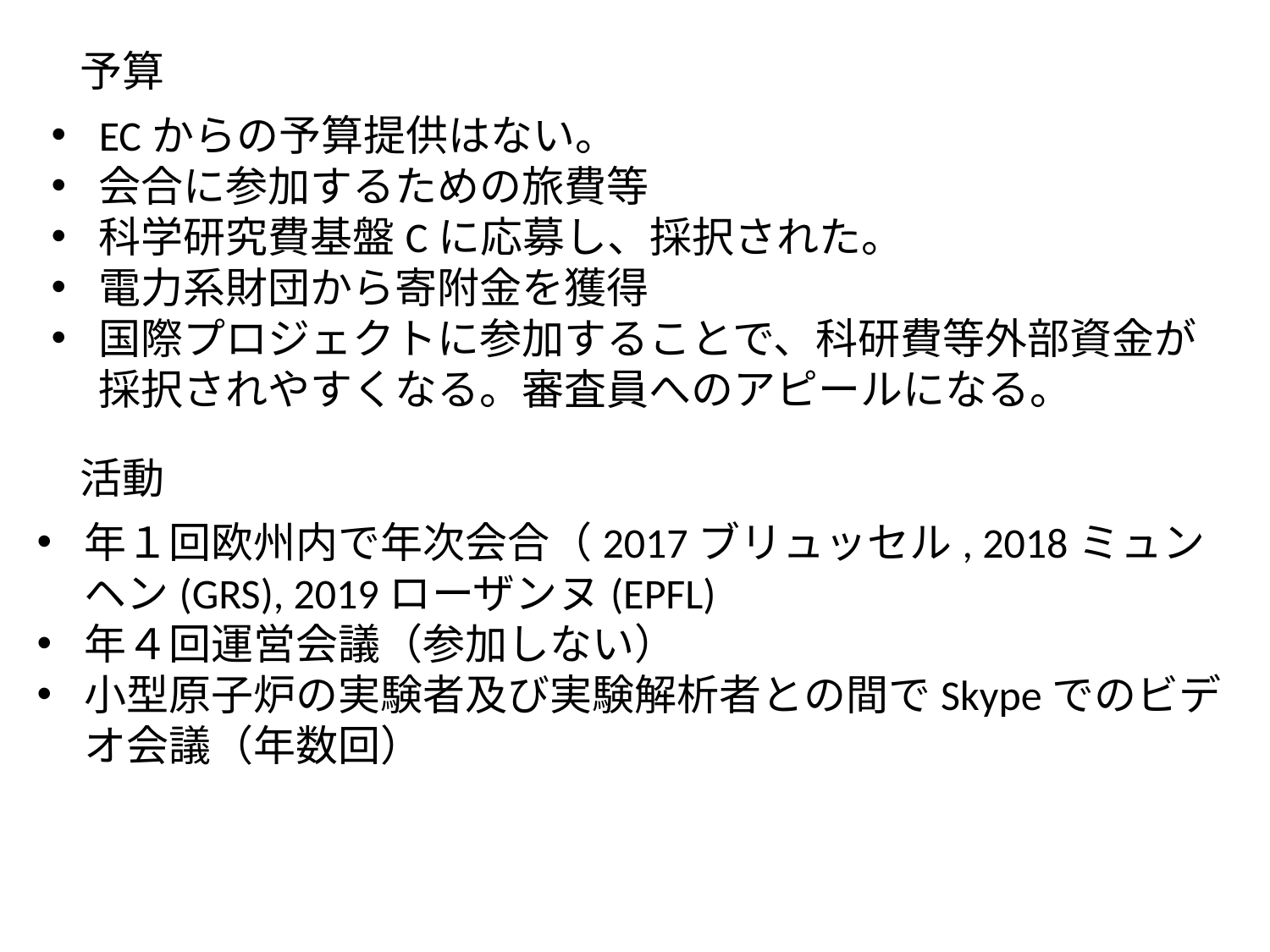

予算
ECからの予算提供はない。
会合に参加するための旅費等
科学研究費基盤Cに応募し、採択された。
電力系財団から寄附金を獲得
国際プロジェクトに参加することで、科研費等外部資金が採択されやすくなる。審査員へのアピールになる。
活動
年１回欧州内で年次会合（2017ブリュッセル, 2018ミュンヘン(GRS), 2019ローザンヌ(EPFL)
年４回運営会議（参加しない）
小型原子炉の実験者及び実験解析者との間でSkypeでのビデオ会議（年数回）